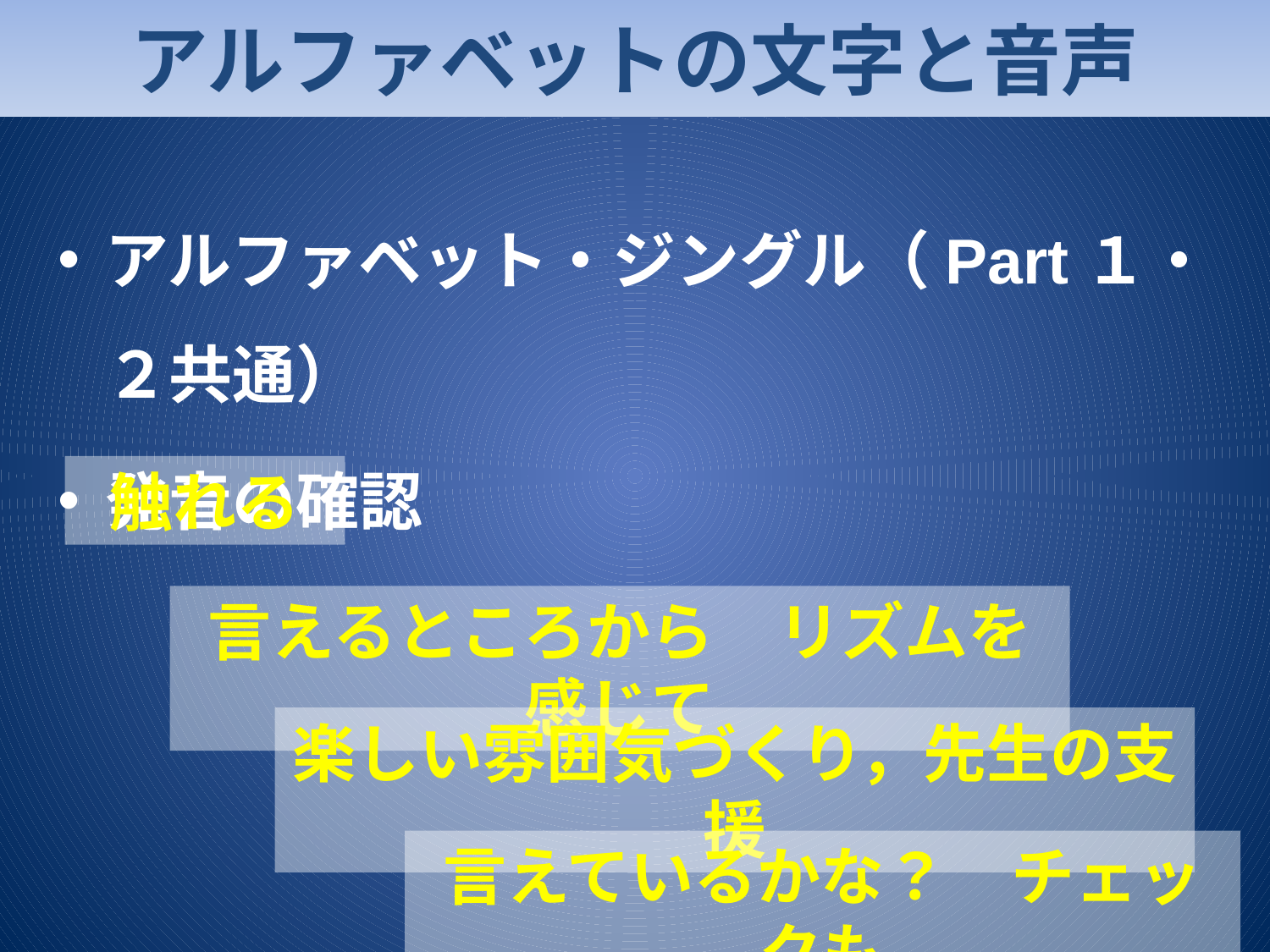

# アルファベットの文字と音声
アルファベット・ジングル（Part１・２共通）
発音の確認
触れる
言えるところから　リズムを感じて
楽しい雰囲気づくり，先生の支援
言えているかな？　チェックも